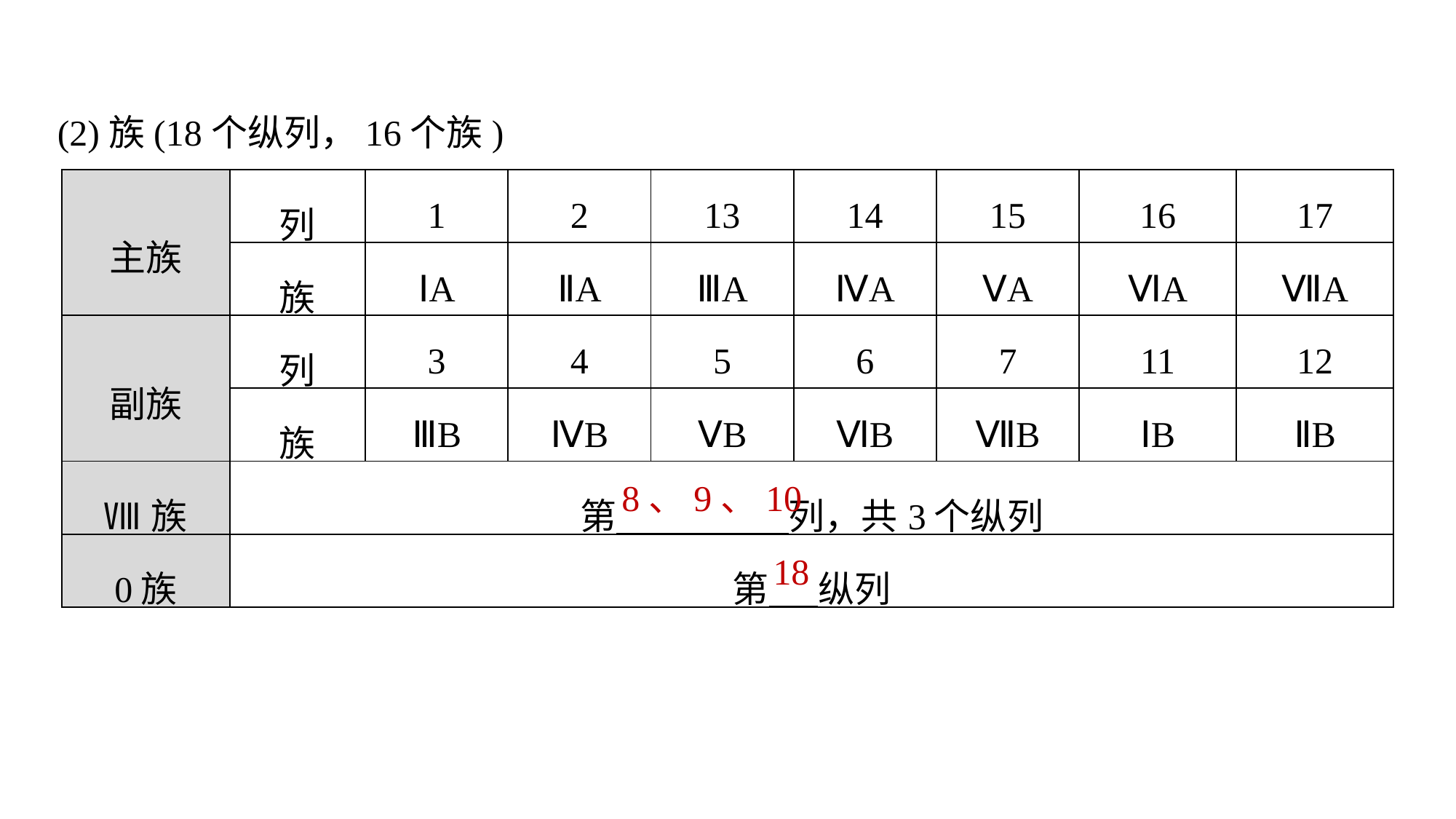

(2)族(18个纵列，16个族)
| 主族 | 列 | 1 | 2 | 13 | 14 | 15 | 16 | 17 |
| --- | --- | --- | --- | --- | --- | --- | --- | --- |
|  | 族 | ⅠA | ⅡA | ⅢA | ⅣA | ⅤA | ⅥA | ⅦA |
| 副族 | 列 | 3 | 4 | 5 | 6 | 7 | 11 | 12 |
|  | 族 | ⅢB | ⅣB | ⅤB | ⅥB | ⅦB | ⅠB | ⅡB |
| Ⅷ族 | 第 列，共3个纵列 |  |  |  |  |  |  |  |
| 0族 | 第 纵列 |  |  |  |  |  |  |  |
8、9、10
18